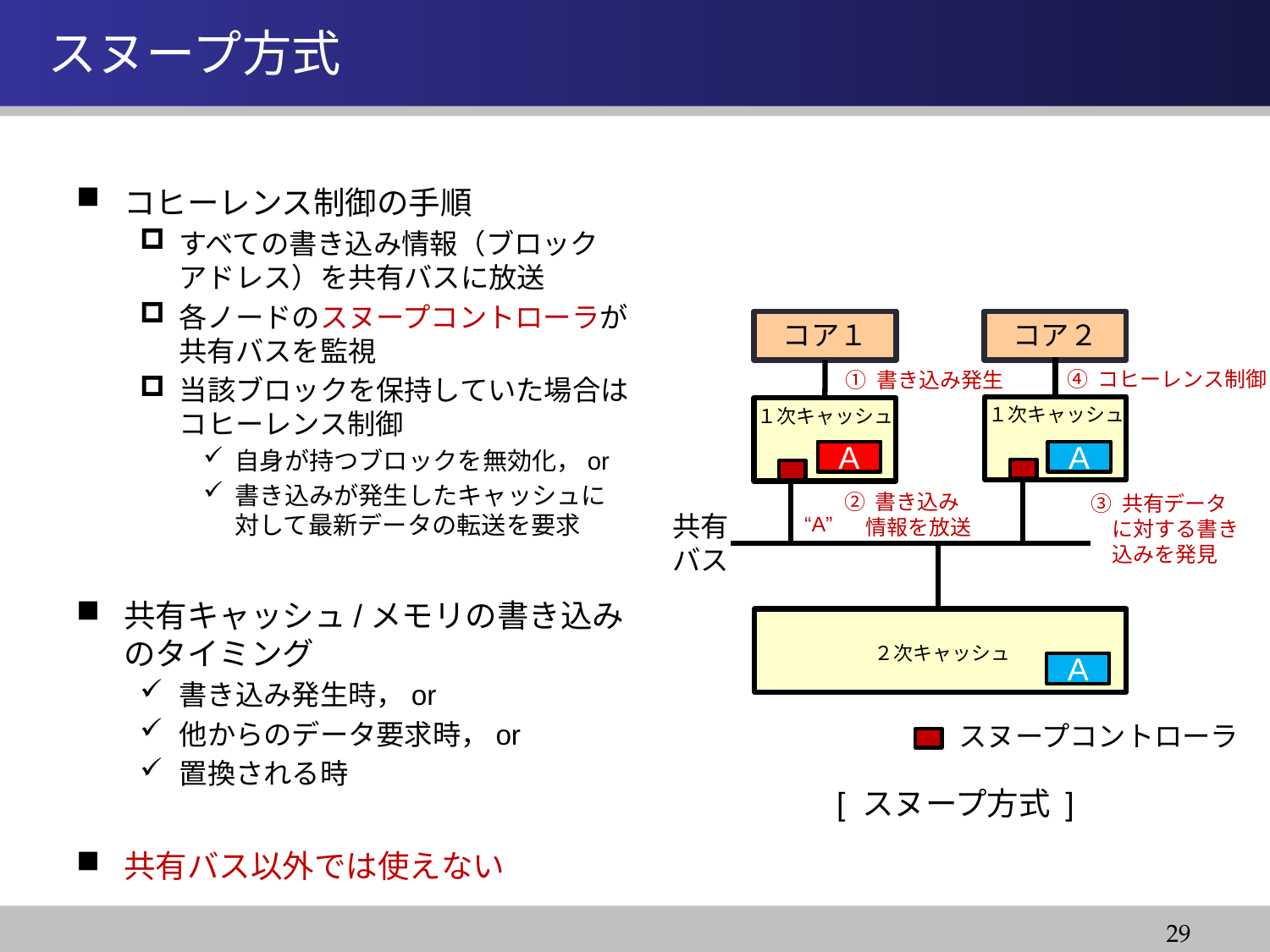

情報システム基盤学基礎１
# スヌープ方式
コヒーレンス制御の手順
すべての書き込み情報（ブロック
アドレス）を共有バスに放送
各ノードのスヌープコントローラが共有バスを監視
当該ブロックを保持していた場合はコヒーレンス制御
自身が持つブロックを無効化，or
書き込みが発生したキャッシュに
対して最新データの転送を要求

共有キャッシュ/メモリの書き込みのタイミング
書き込み発生時，or
他からのデータ要求時，or
置換される時

共有バス以外では使えない

コア１
コア２
④ コヒーレンス制御
① 書き込み発生

１次キャッシュ
１次キャッシュ
A
A
A

② 書き込み
　情報を放送
③ 共有データ
　に対する書き
　込みを発見
共有
バス
“A”
２次キャッシュ
A
スヌープコントローラ

[ スヌープ方式 ]
29